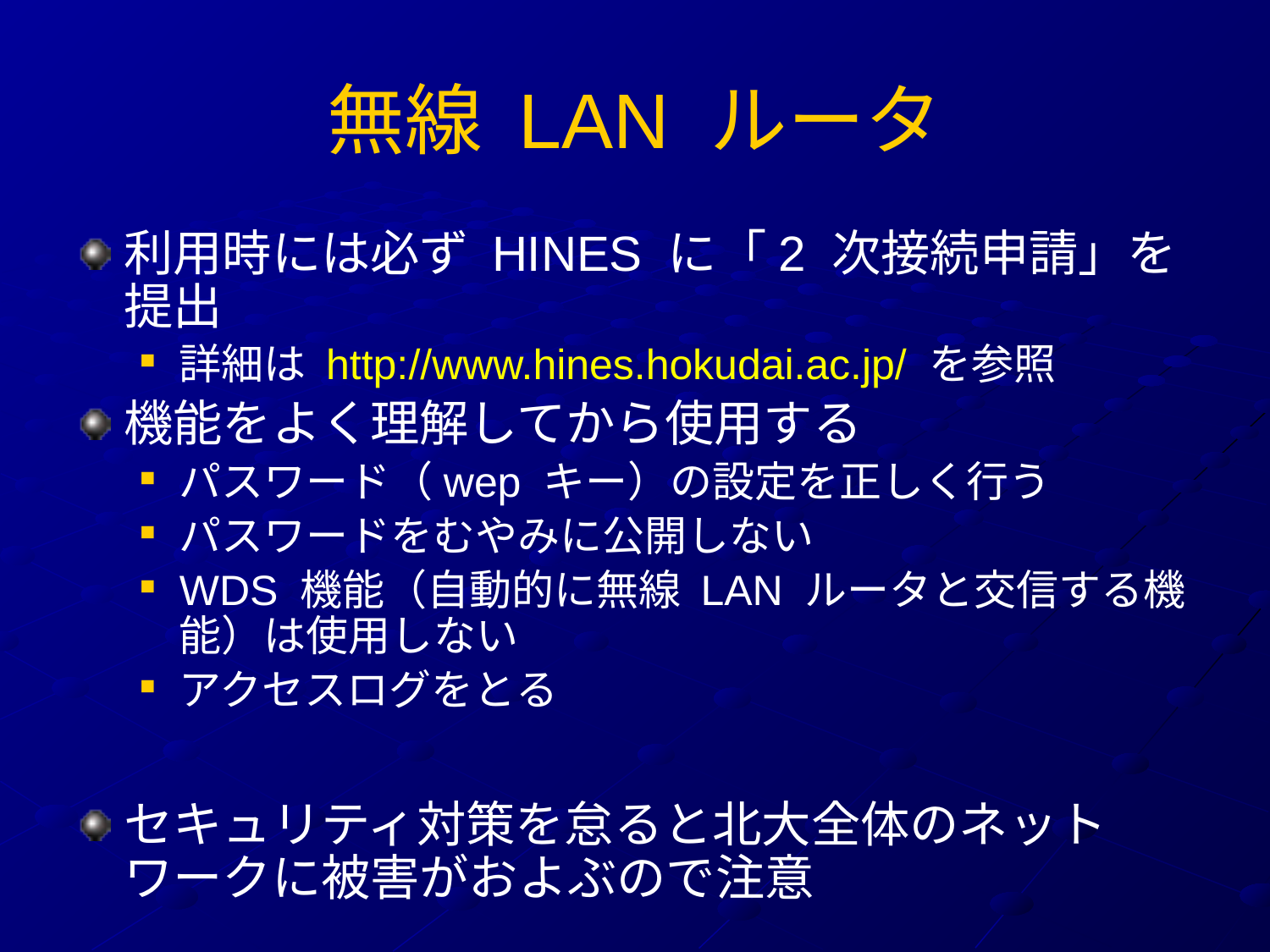

# 無線 LAN ルータ
利用時には必ず HINES に「2 次接続申請」を提出
詳細は http://www.hines.hokudai.ac.jp/ を参照
機能をよく理解してから使用する
パスワード（wep キー）の設定を正しく行う
パスワードをむやみに公開しない
WDS 機能（自動的に無線 LAN ルータと交信する機能）は使用しない
アクセスログをとる

セキュリティ対策を怠ると北大全体のネットワークに被害がおよぶので注意